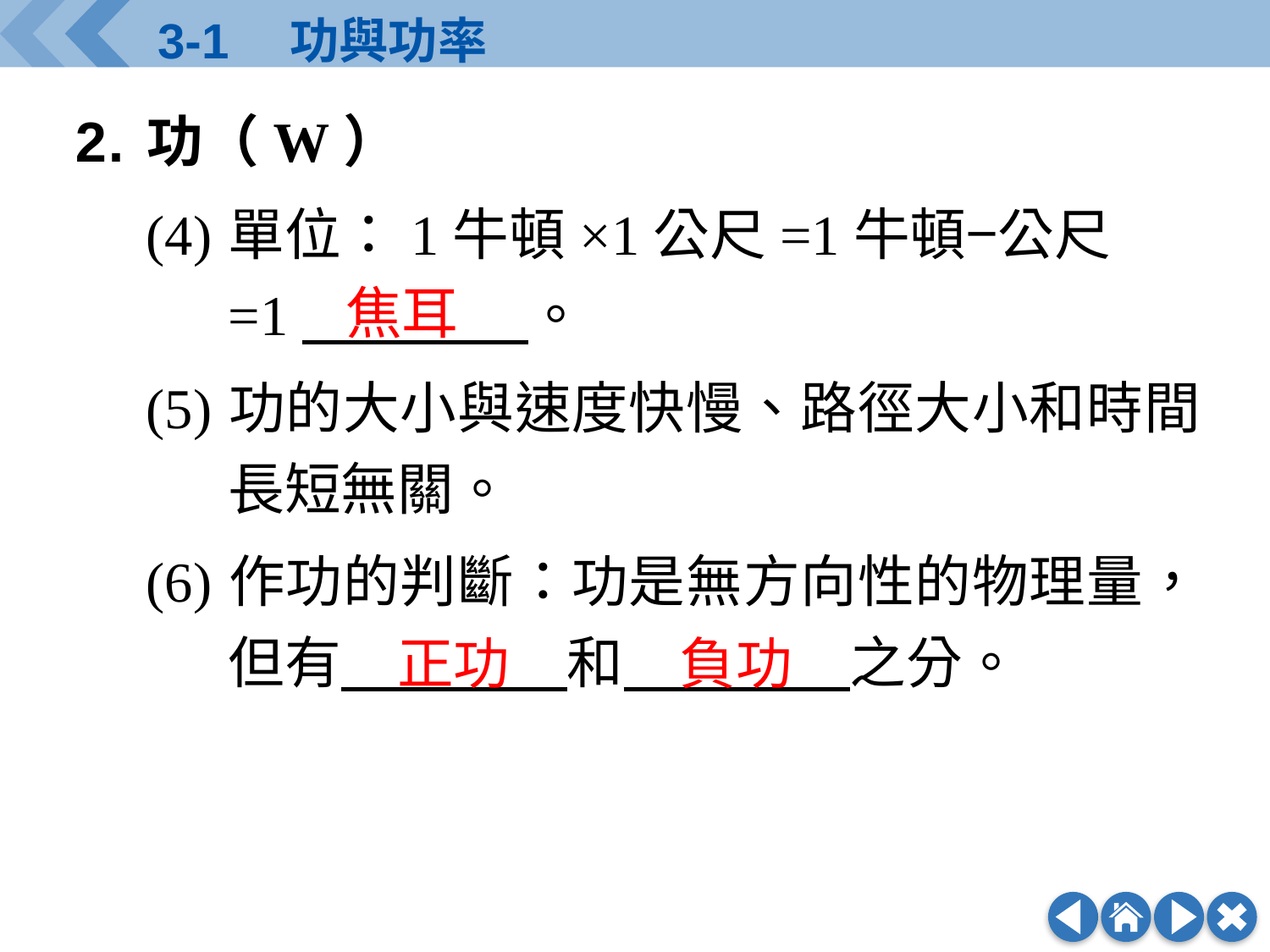

功（W）
(4)	單位：1牛頓×1公尺=1牛頓−公尺 =1　　　　。
(5)	功的大小與速度快慢、路徑大小和時間長短無關。
(6)	作功的判斷：功是無方向性的物理量，但有　　　　和　　　　之分。
焦耳
正功
負功